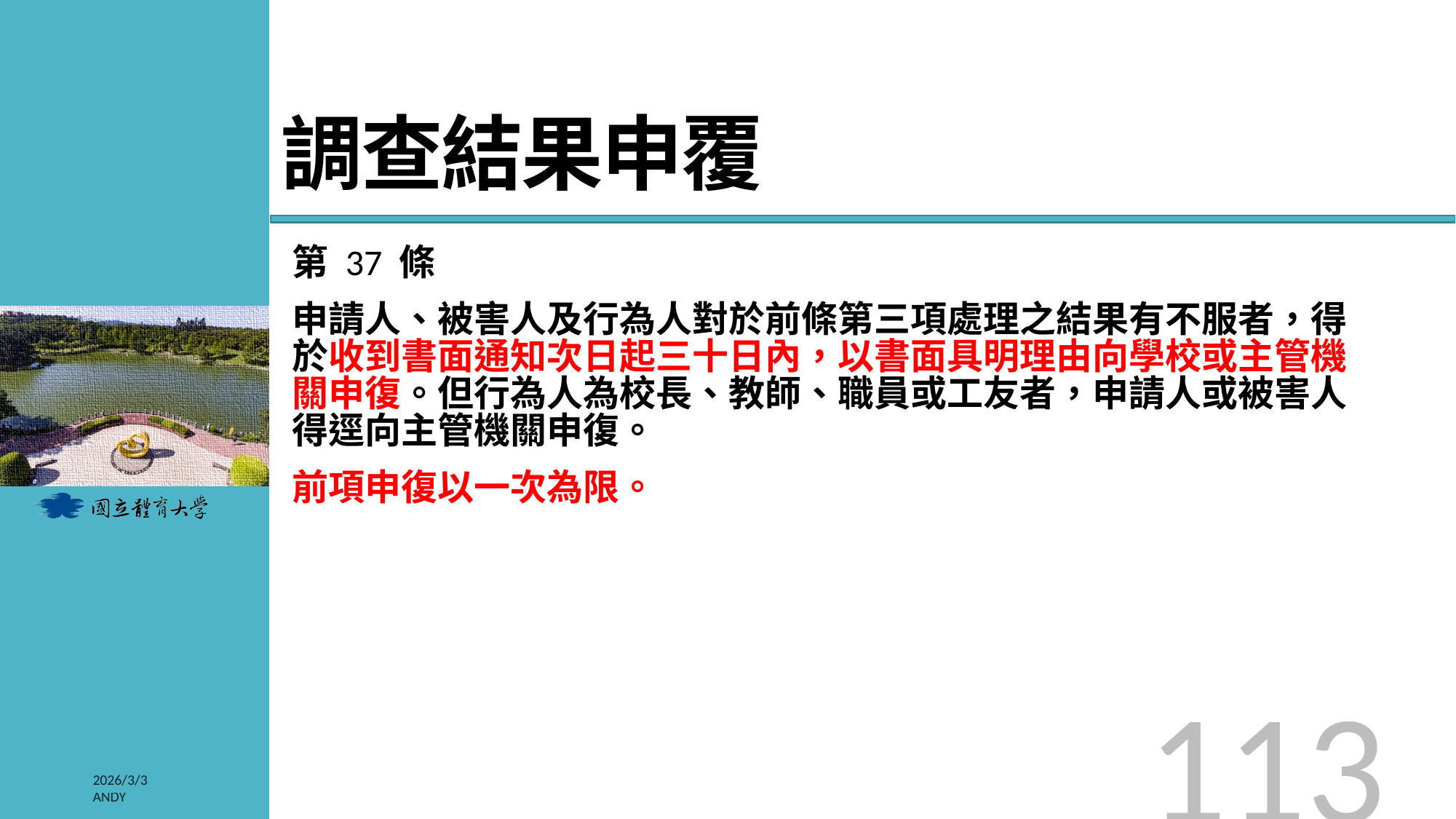

# 調查結果申覆
第 37 條
申請人、被害人及行為人對於前條第三項處理之結果有不服者，得於收到書面通知次日起三十日內，以書面具明理由向學校或主管機關申復。但行為人為校長、教師、職員或工友者，申請人或被害人得逕向主管機關申復。
前項申復以一次為限。
113
2026/3/3
Andy